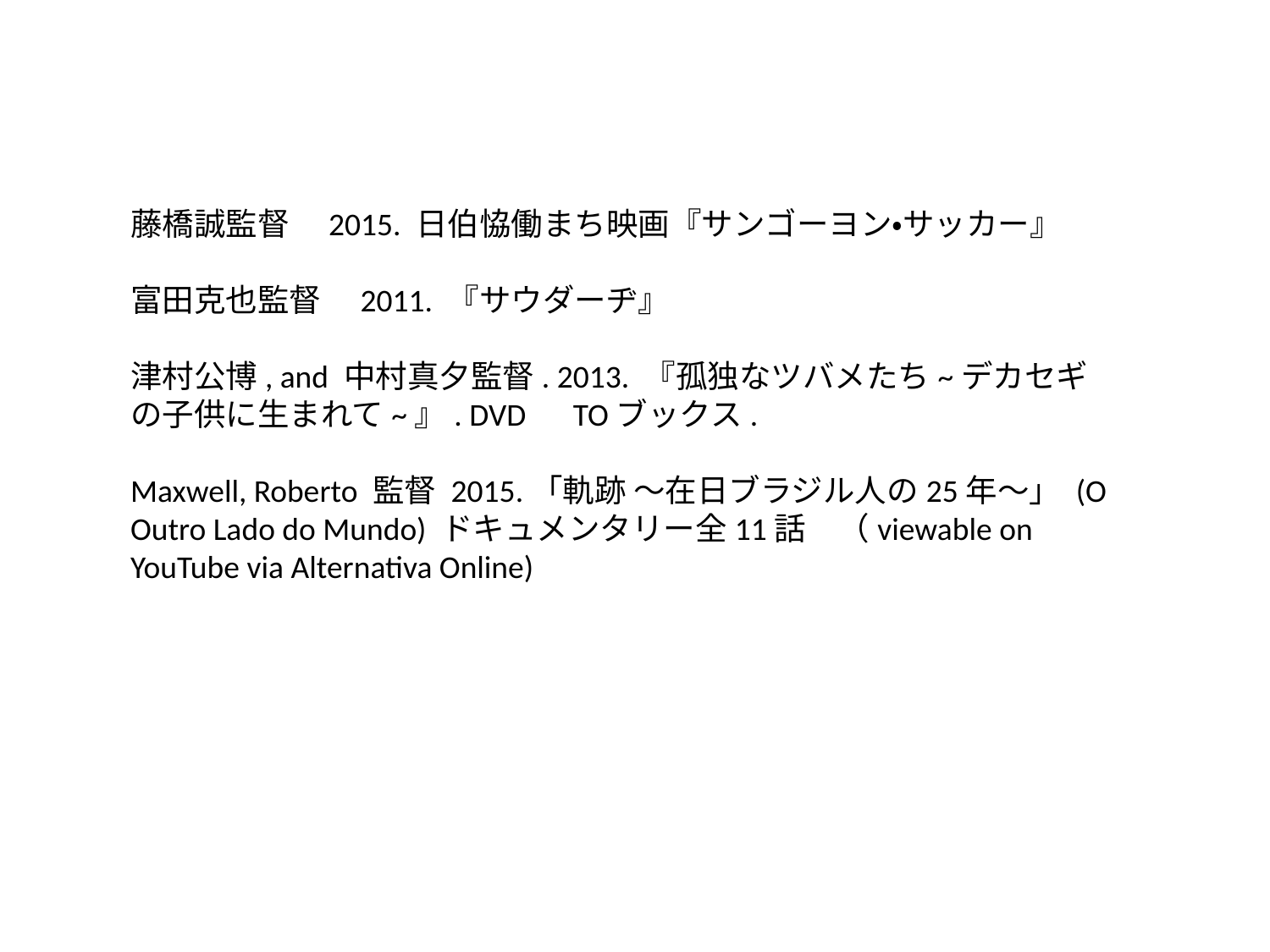

藤橋誠監督　2015. 日伯恊働まち映画『サンゴーヨン・サッカー』

富田克也監督　2011. 『サウダーヂ』

津村公博, and 中村真夕監督. 2013. 『孤独なツバメたち~デカセギの子供に生まれて~』. DVD　TOブックス.

Maxwell, Roberto 監督 2015.「軌跡 〜在日ブラジル人の25年〜」 (O Outro Lado do Mundo) ドキュメンタリー全11話　（viewable on YouTube via Alternativa Online)